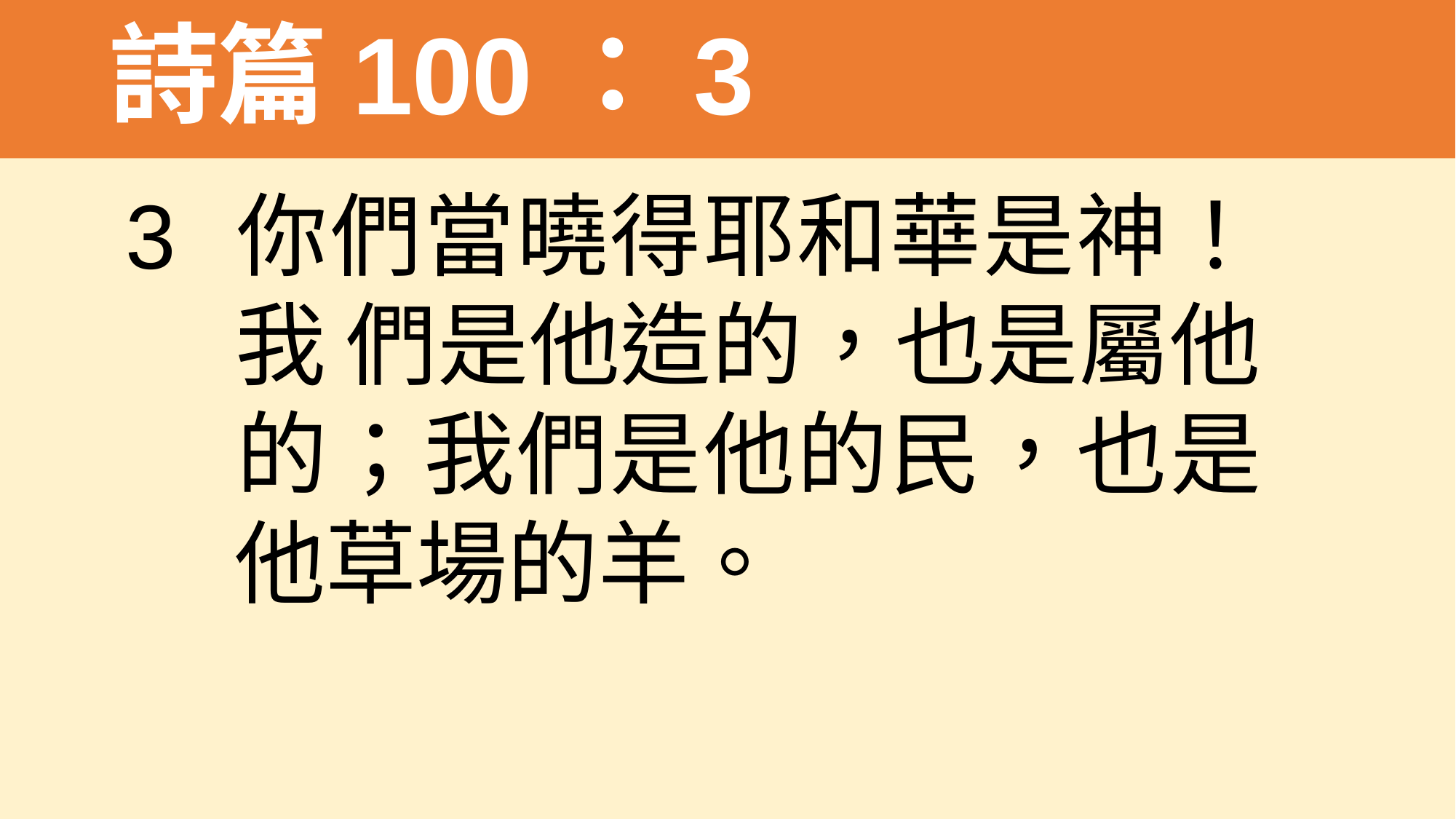

詩篇100：3
3	你們當曉得耶和華是神！	我	們是他造的，也是屬他	的；我們是他的民，也是	他草場的羊。